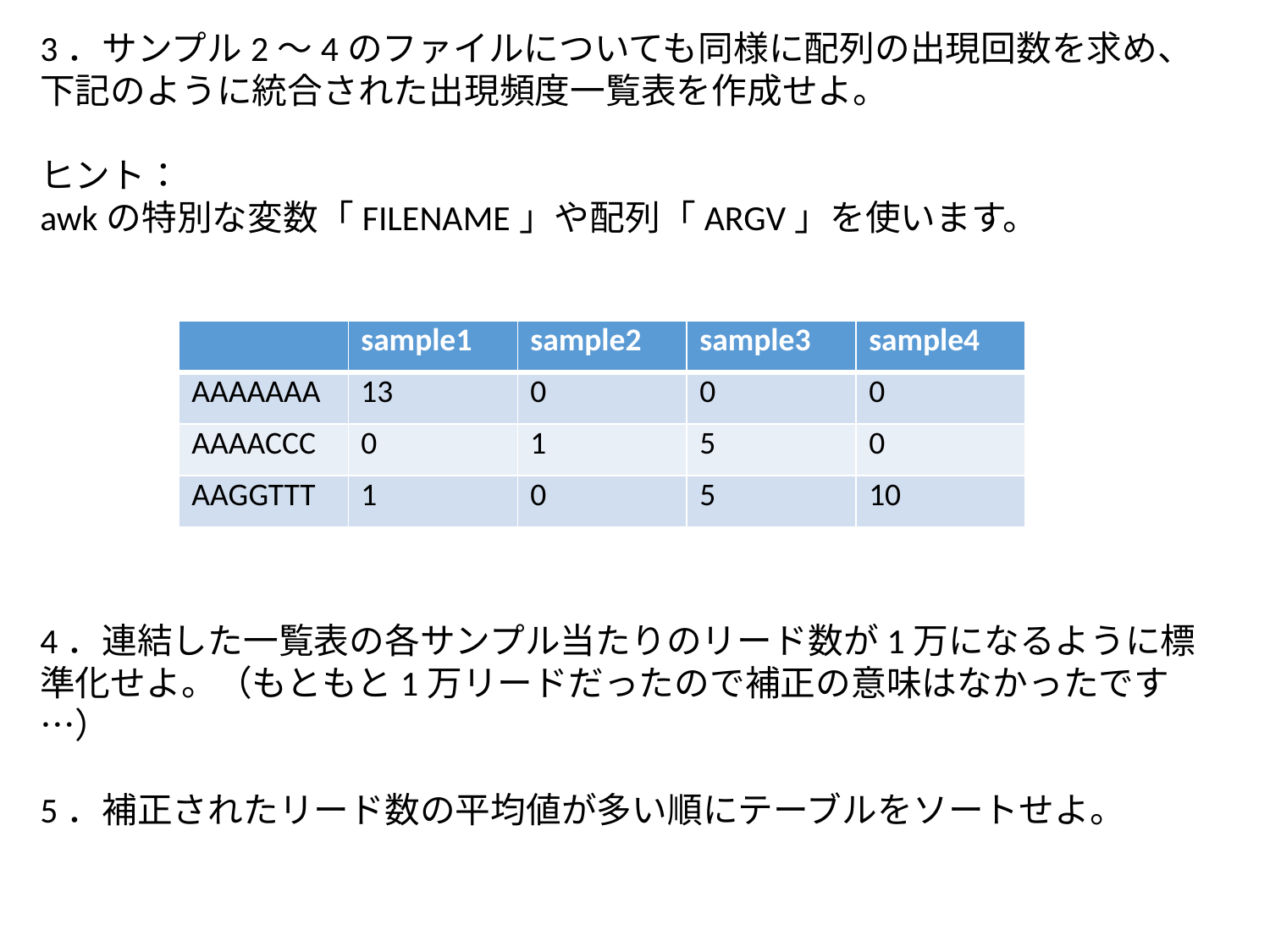

3．サンプル2～4のファイルについても同様に配列の出現回数を求め、下記のように統合された出現頻度一覧表を作成せよ。

ヒント：
awkの特別な変数「FILENAME」や配列「ARGV」を使います。

4．連結した一覧表の各サンプル当たりのリード数が1万になるように標準化せよ。（もともと1万リードだったので補正の意味はなかったです…）

5．補正されたリード数の平均値が多い順にテーブルをソートせよ。
|  | sample1 | sample2 | sample3 | sample4 |
| --- | --- | --- | --- | --- |
| AAAAAAA | 13 | 0 | 0 | 0 |
| AAAACCC | 0 | 1 | 5 | 0 |
| AAGGTTT | 1 | 0 | 5 | 10 |